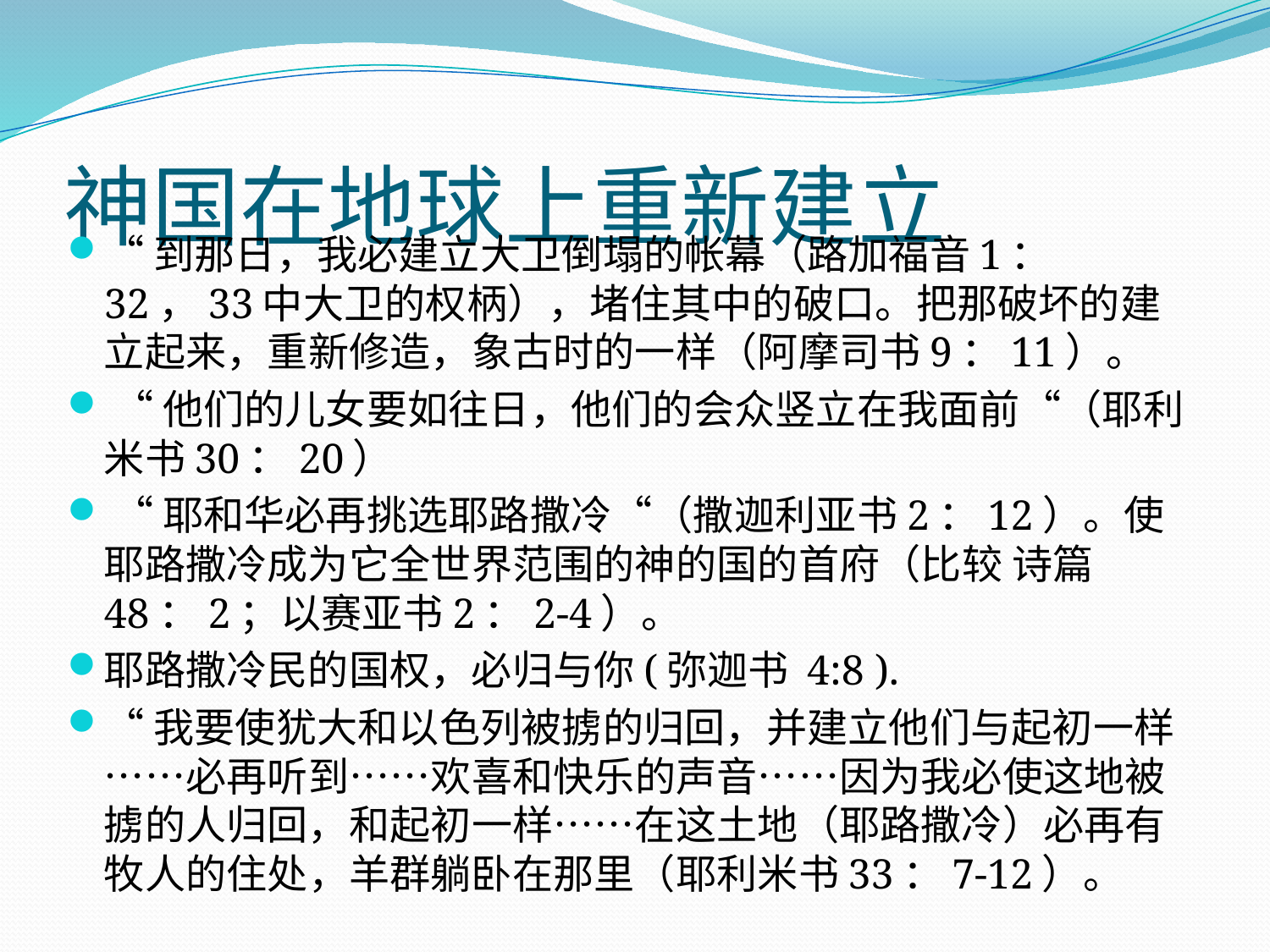

# 神国在地球上重新建立
“到那日，我必建立大卫倒塌的帐幕（路加福音1：32，33中大卫的权柄），堵住其中的破口。把那破坏的建立起来，重新修造，象古时的一样（阿摩司书9：11）。
 “他们的儿女要如往日，他们的会众竖立在我面前“（耶利米书30：20）
 “耶和华必再挑选耶路撒冷“（撒迦利亚书2：12）。使耶路撒冷成为它全世界范围的神的国的首府（比较 诗篇48：2；以赛亚书2：2-4）。
耶路撒冷民的国权，必归与你(弥迦书 4:8 ).
“我要使犹大和以色列被掳的归回，并建立他们与起初一样……必再听到……欢喜和快乐的声音……因为我必使这地被掳的人归回，和起初一样……在这土地（耶路撒冷）必再有牧人的住处，羊群躺卧在那里（耶利米书33：7-12）。